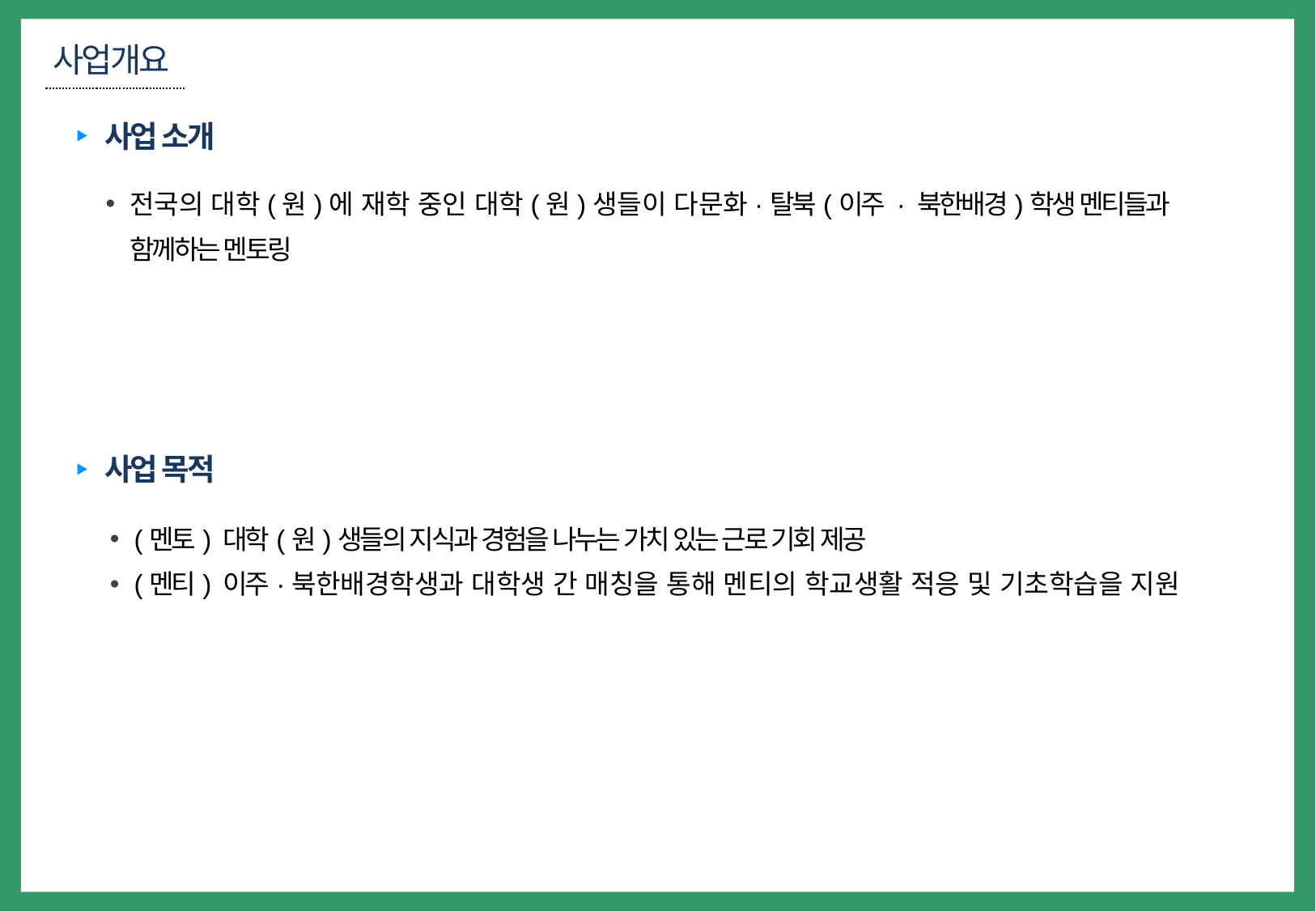

사업개요
사업 소개

전국의 대학(원)에 재학 중인 대학(원)생들이 다문화·탈북(이주 · 북한배경)학생 멘티들과 함께하는 멘토링
사업 목적

(멘토) 대학(원)생들의 지식과 경험을 나누는 가치 있는 근로 기회 제공
(멘티) 이주·북한배경학생과 대학생 간 매칭을 통해 멘티의 학교생활 적응 및 기초학습을 지원